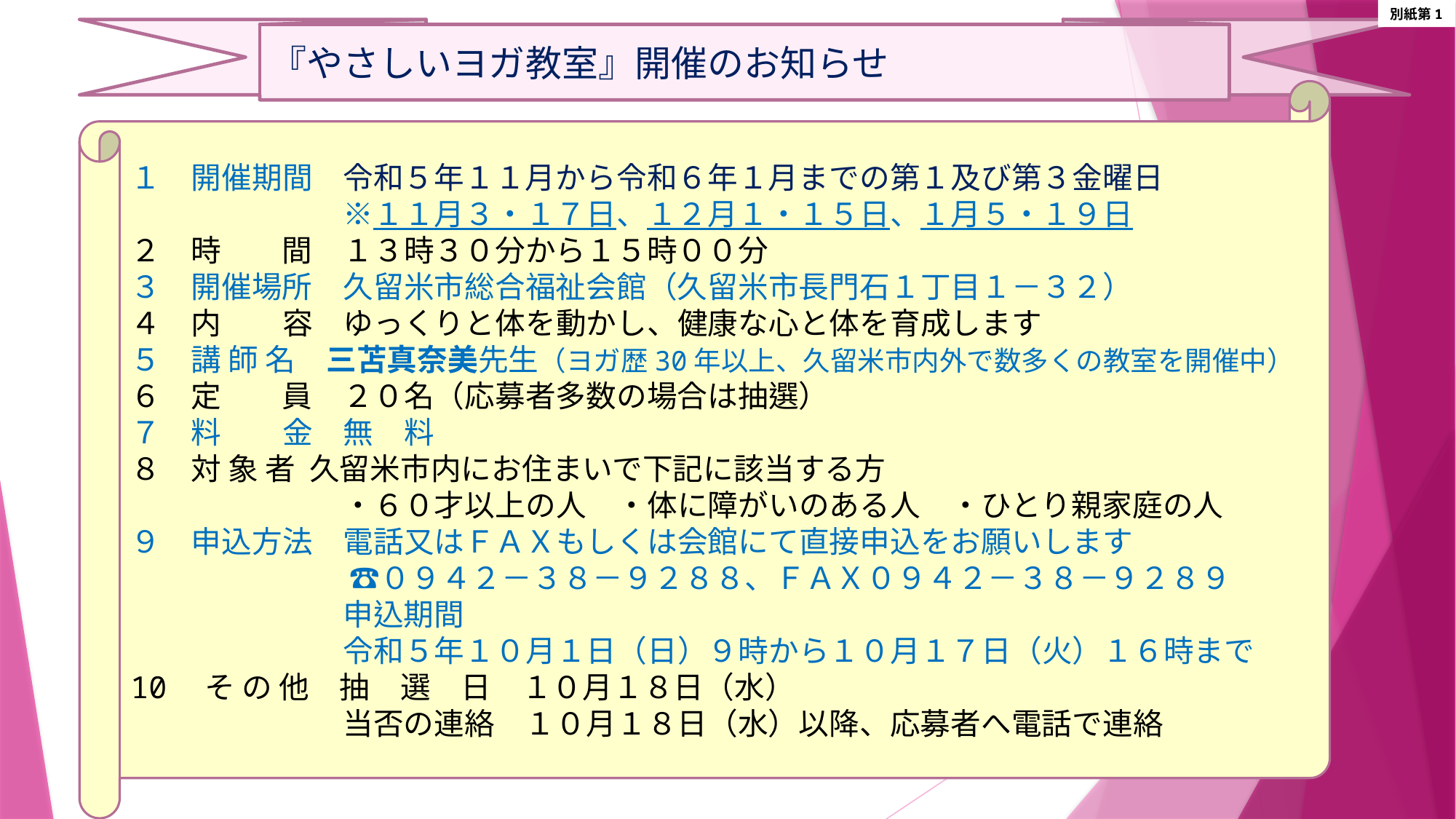

別紙第1
『やさしいヨガ教室』開催のお知らせ

１　開催期間　令和５年１１月から令和６年１月までの第１及び第３金曜日
　　　　　　　※１１月３・１７日、１２月１・１５日、１月５・１９日
２　時　　間　１３時３０分から１５時００分
３　開催場所　久留米市総合福祉会館（久留米市長門石１丁目１－３２）
４　内　　容　ゆっくりと体を動かし、健康な心と体を育成します
５　講 師 名　三苫真奈美先生（ヨガ歴30年以上、久留米市内外で数多くの教室を開催中）
６　定　　員　２０名（応募者多数の場合は抽選）
７　料　　金　無　料
８　対 象 者  久留米市内にお住まいで下記に該当する方
　　　　　　　・６０才以上の人　・体に障がいのある人　・ひとり親家庭の人
９　申込方法　電話又はＦＡＸもしくは会館にて直接申込をお願いします
　　 　　　　　☎０９４２－３８－９２８８、ＦＡＸ０９４２－３８－９２８９
　　　　　　　申込期間
　　　　　　　令和５年１０月１日（日）９時から１０月１７日（火）１６時まで
10　そ の 他　抽　選　日　１０月１８日（水）
　　　　　　　当否の連絡　１０月１８日（水）以降、応募者へ電話で連絡